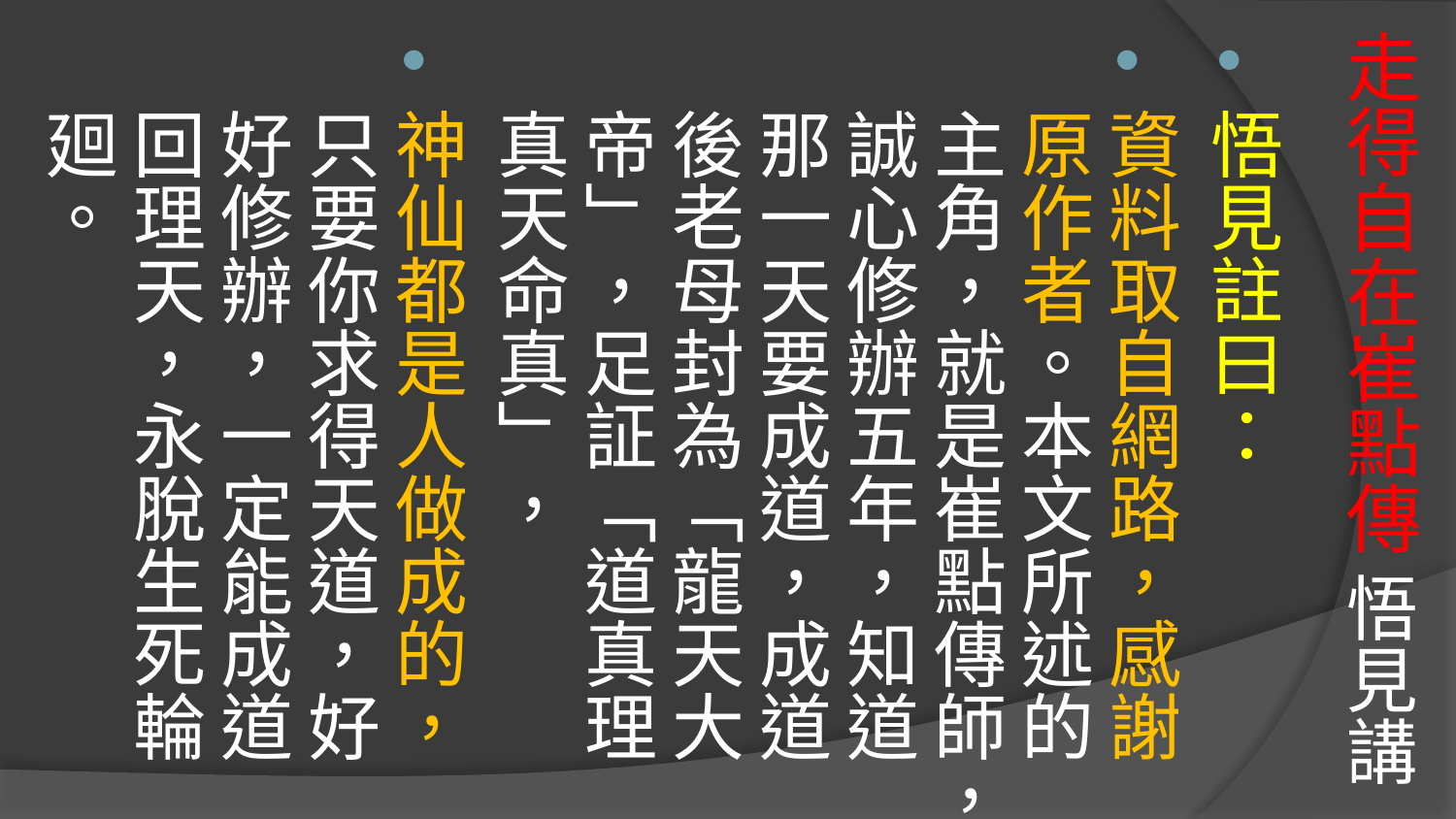

# 走得自在崔點傳 悟見講
悟見註曰：
資料取自網路，感謝原作者。本文所述的主角，就是崔點傳師，誠心修辦五年，知道那一天要成道，成道後老母封為「龍天大帝」，足証「道真理真天命真」，
神仙都是人做成的，只要你求得天道，好好修辦，一定能成道回理天，永脫生死輪廻。